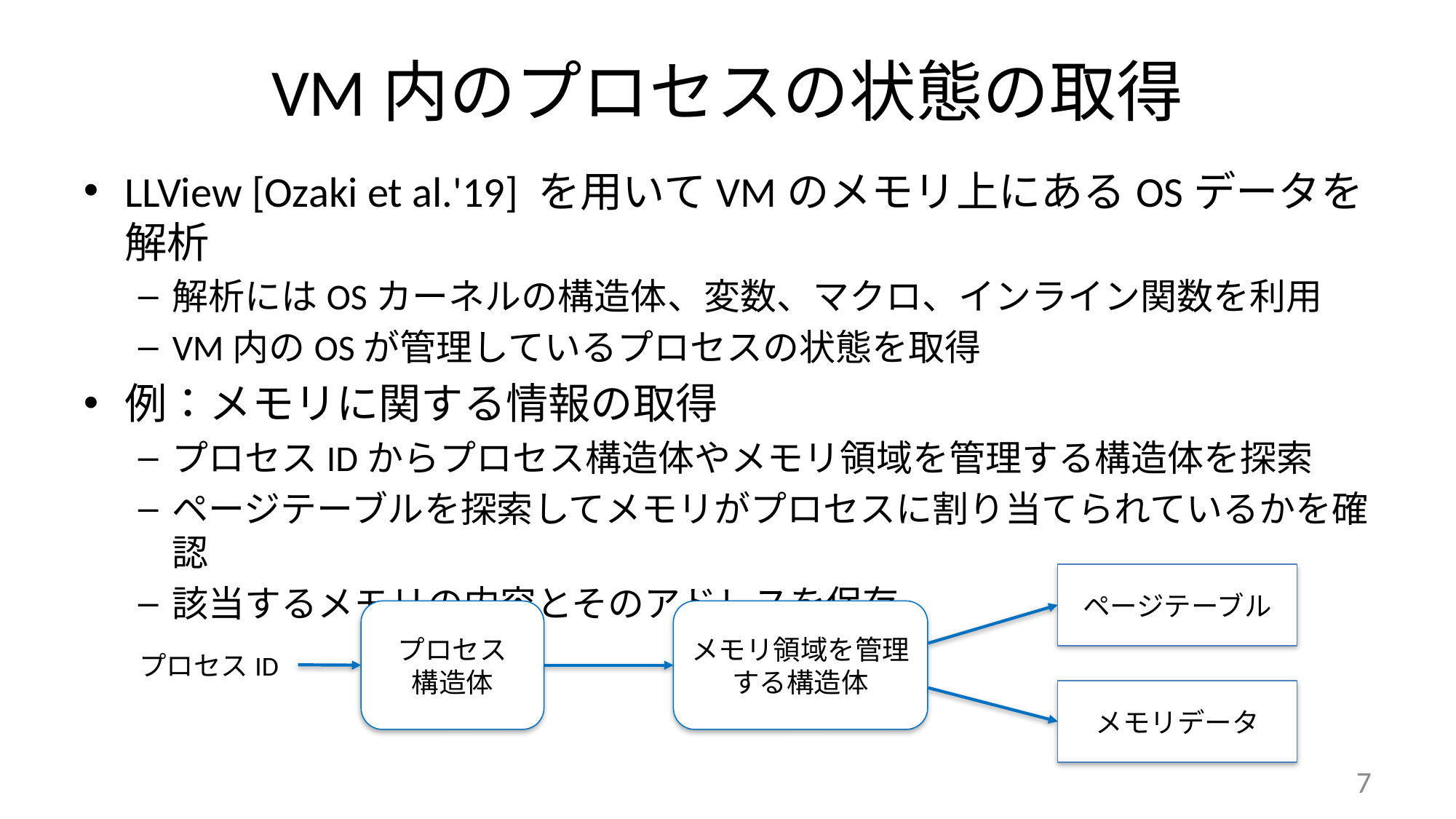

# VM内のプロセスの状態の取得
LLView [Ozaki et al.'19] を用いてVMのメモリ上にあるOSデータを解析
解析にはOSカーネルの構造体、変数、マクロ、インライン関数を利用
VM内のOSが管理しているプロセスの状態を取得
例：メモリに関する情報の取得
プロセスIDからプロセス構造体やメモリ領域を管理する構造体を探索
ページテーブルを探索してメモリがプロセスに割り当てられているかを確認
該当するメモリの内容とそのアドレスを保存
ページテーブル
メモリ領域を管理する構造体
プロセス
構造体
プロセスID
メモリデータ
7